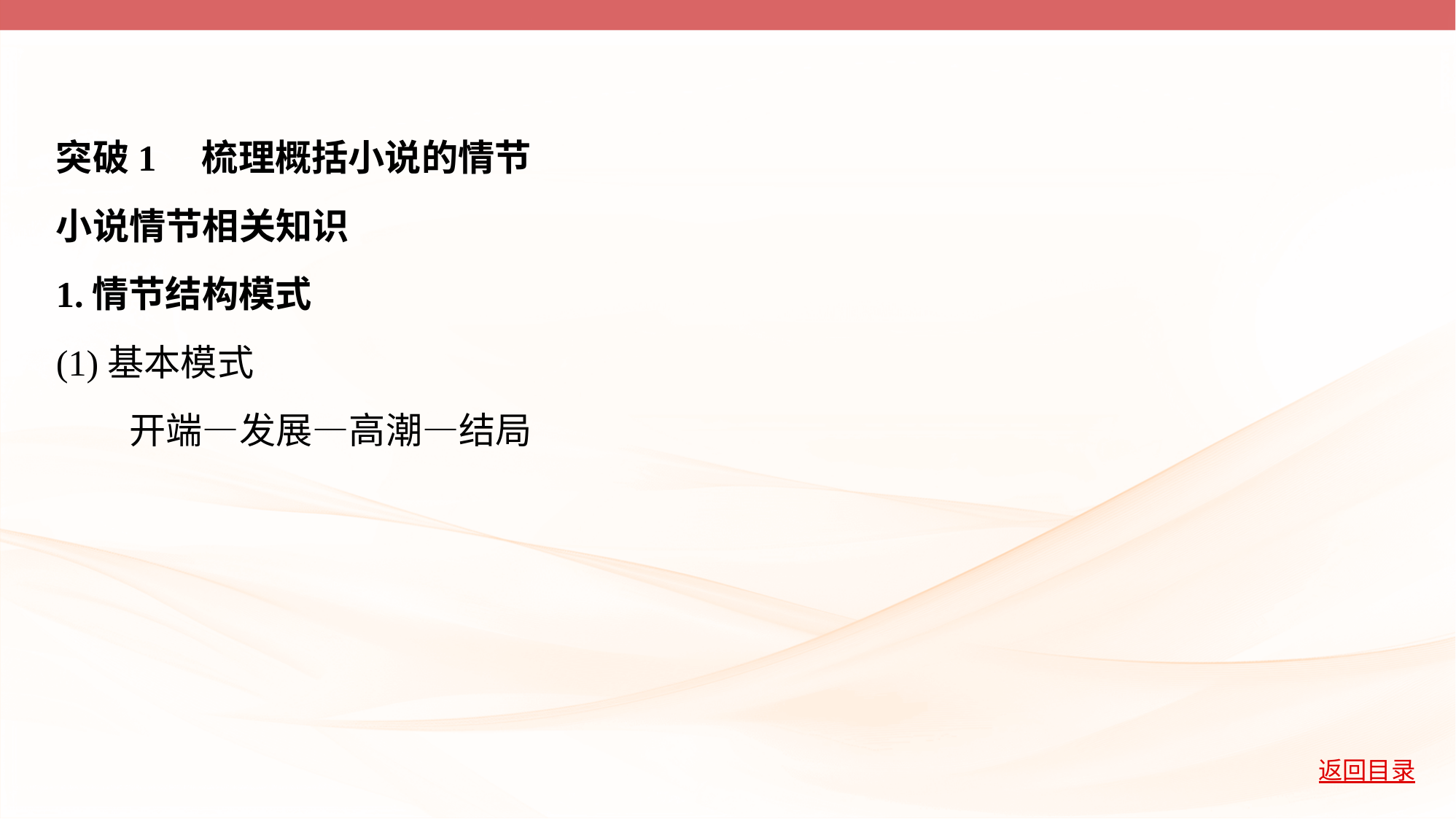

突破1　梳理概括小说的情节
小说情节相关知识
1.情节结构模式
(1)基本模式
　　开端—发展—高潮—结局